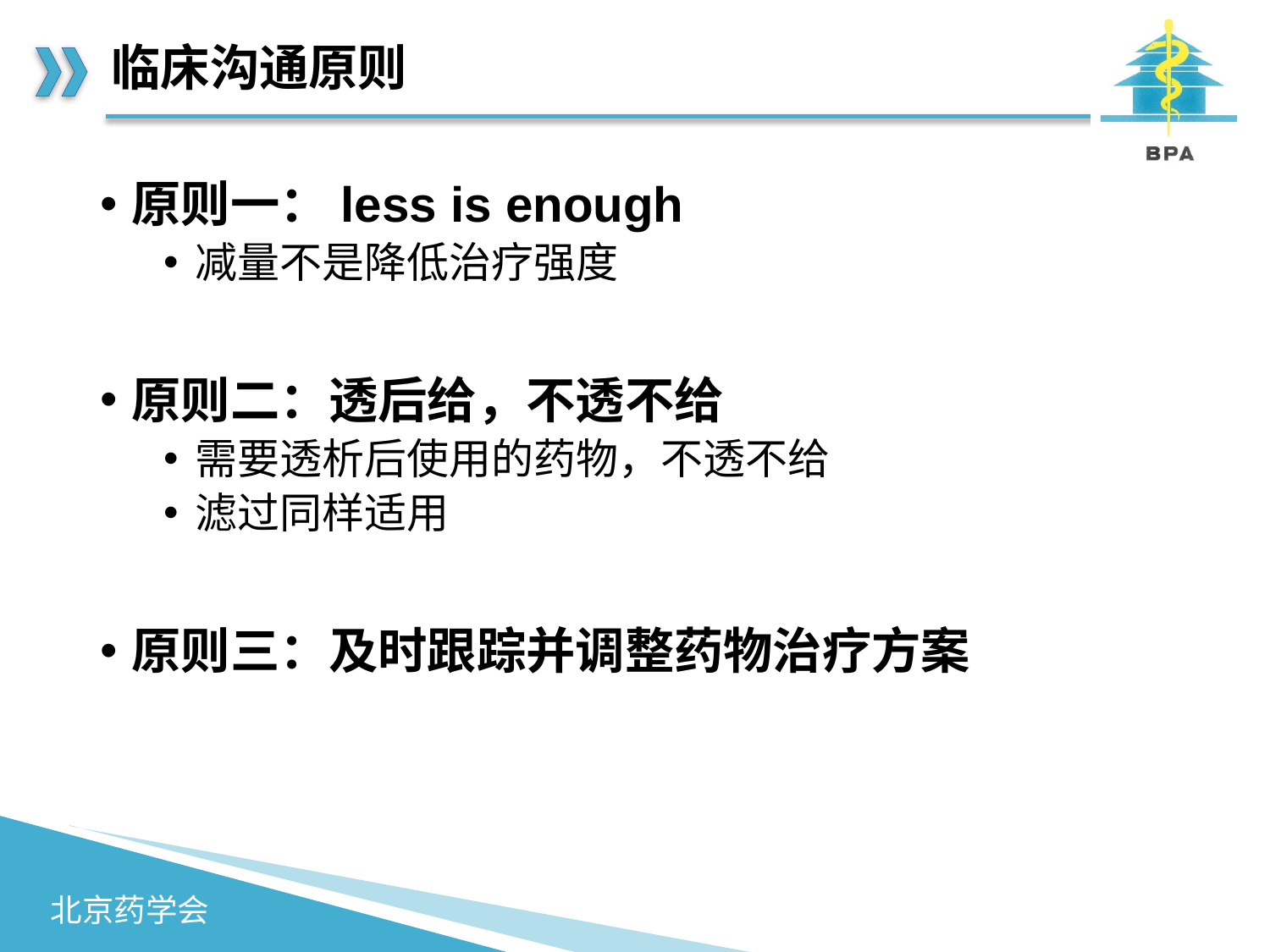

# 临床沟通原则
原则一：less is enough
减量不是降低治疗强度

原则二：透后给，不透不给
需要透析后使用的药物，不透不给
滤过同样适用

原则三：及时跟踪并调整药物治疗方案